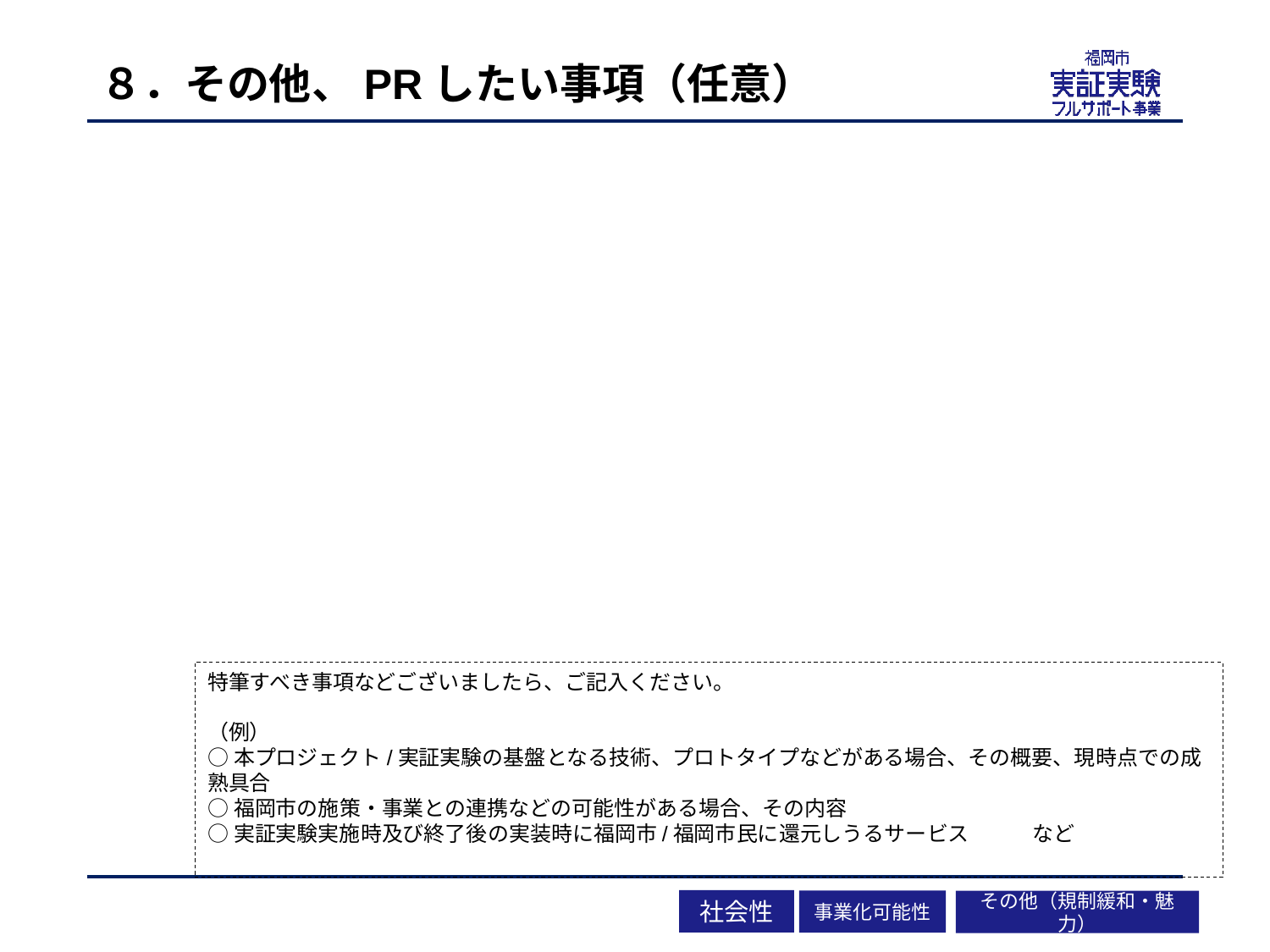

# ８．その他、PRしたい事項（任意）

特筆すべき事項などございましたら、ご記入ください。

（例）
○本プロジェクト/実証実験の基盤となる技術、プロトタイプなどがある場合、その概要、現時点での成熟具合
○福岡市の施策・事業との連携などの可能性がある場合、その内容
○実証実験実施時及び終了後の実装時に福岡市/福岡市民に還元しうるサービス　　　など

社会性
事業化可能性
その他（規制緩和・魅力）